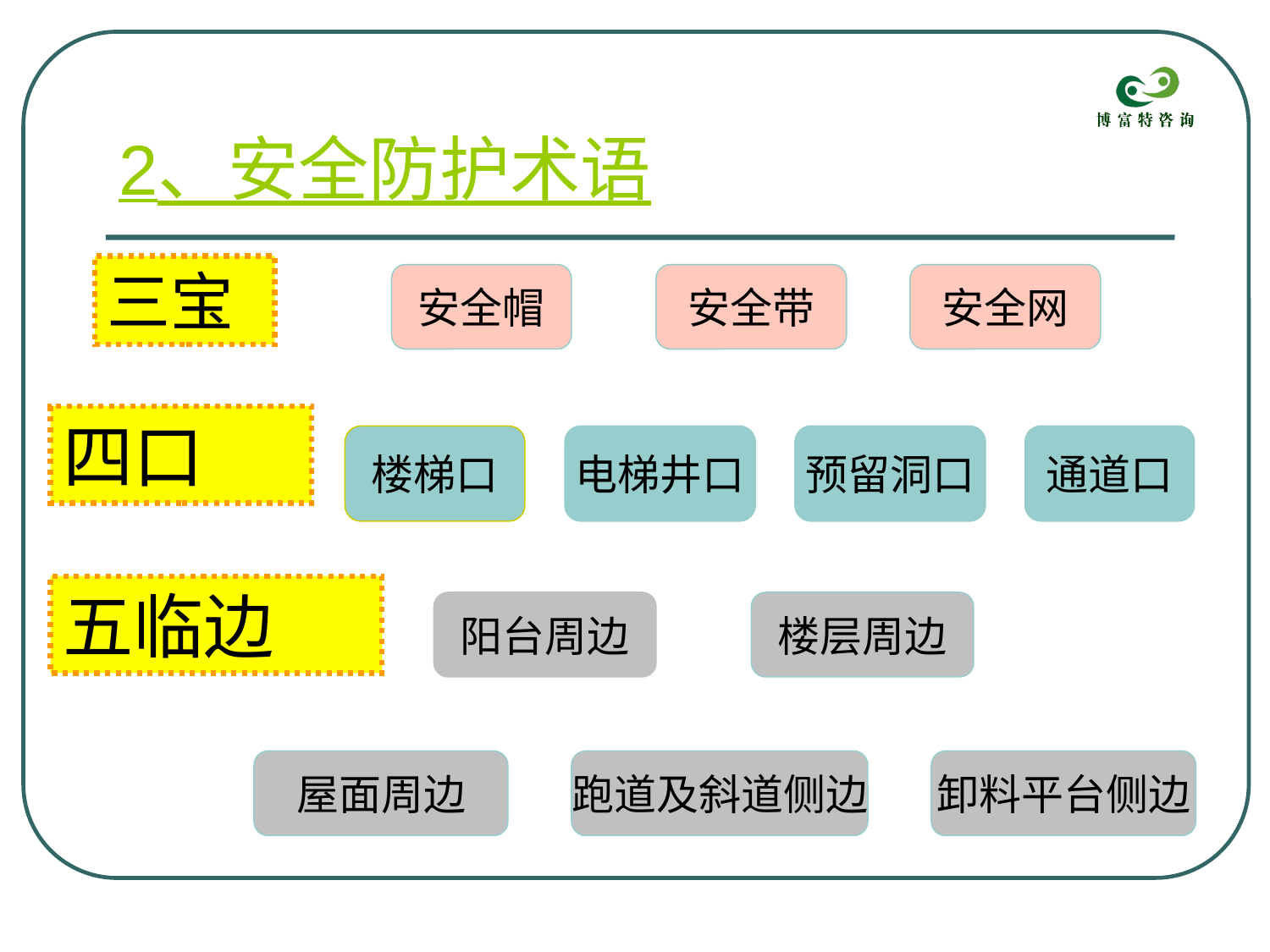

# 2、安全防护术语
三宝
安全帽
安全带
安全网
四口
楼梯口
电梯井口
预留洞口
通道口
五临边
阳台周边
楼层周边
屋面周边
跑道及斜道侧边
卸料平台侧边
7